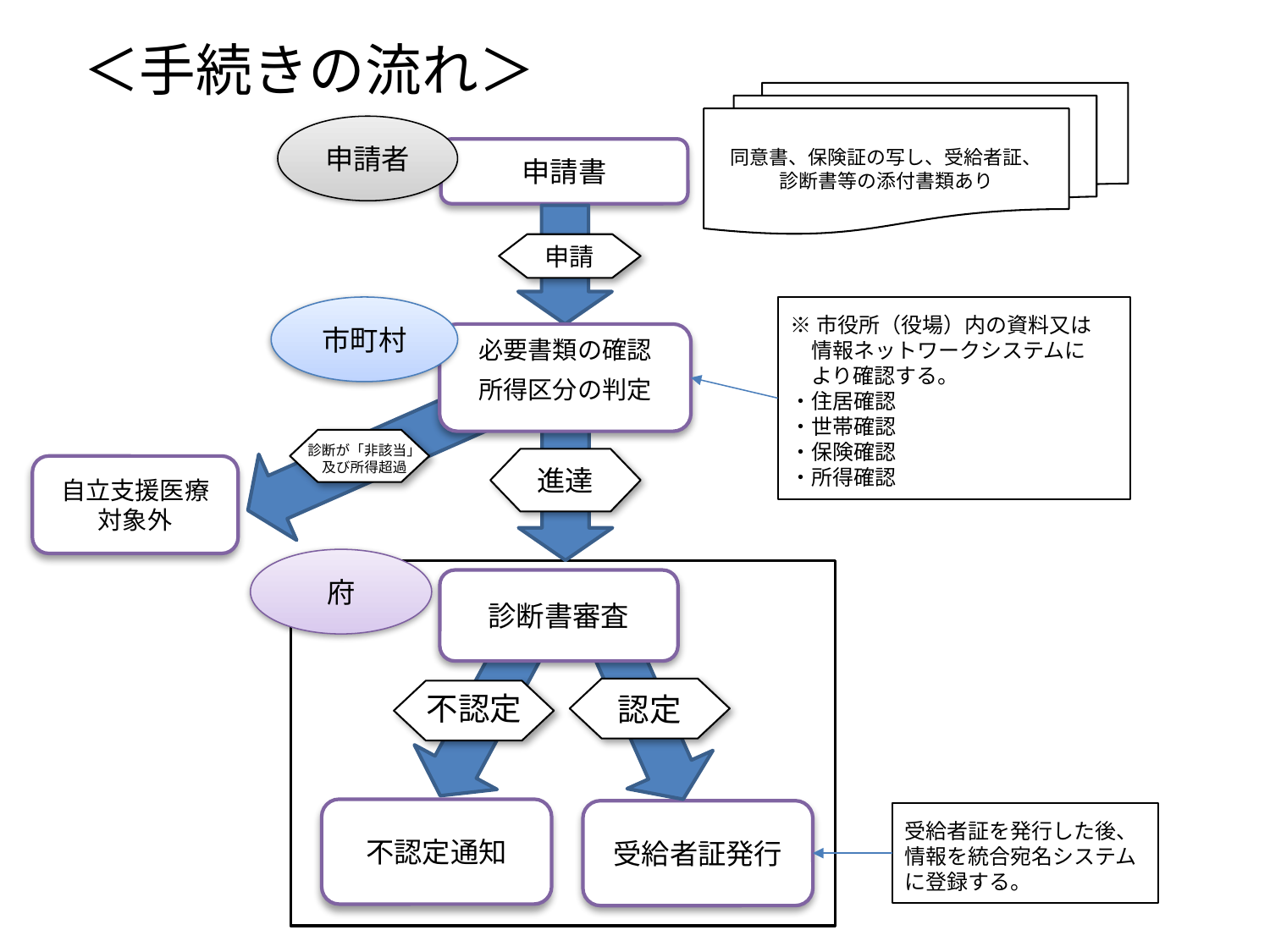

＜手続きの流れ＞
同意書、保険証の写し、受給者証、
診断書等の添付書類あり
申請者
申請書

申請
市町村
※市役所（役場）内の資料又は
　情報ネットワークシステムに
　より確認する。
・住居確認
・世帯確認
・保険確認
・所得確認

必要書類の確認
所得区分の判定

診断が「非該当」
及び所得超過
進達
自立支援医療
対象外
府

診断書審査

認定

不認定
不認定通知
受給者証発行
受給者証を発行した後、情報を統合宛名システムに登録する。